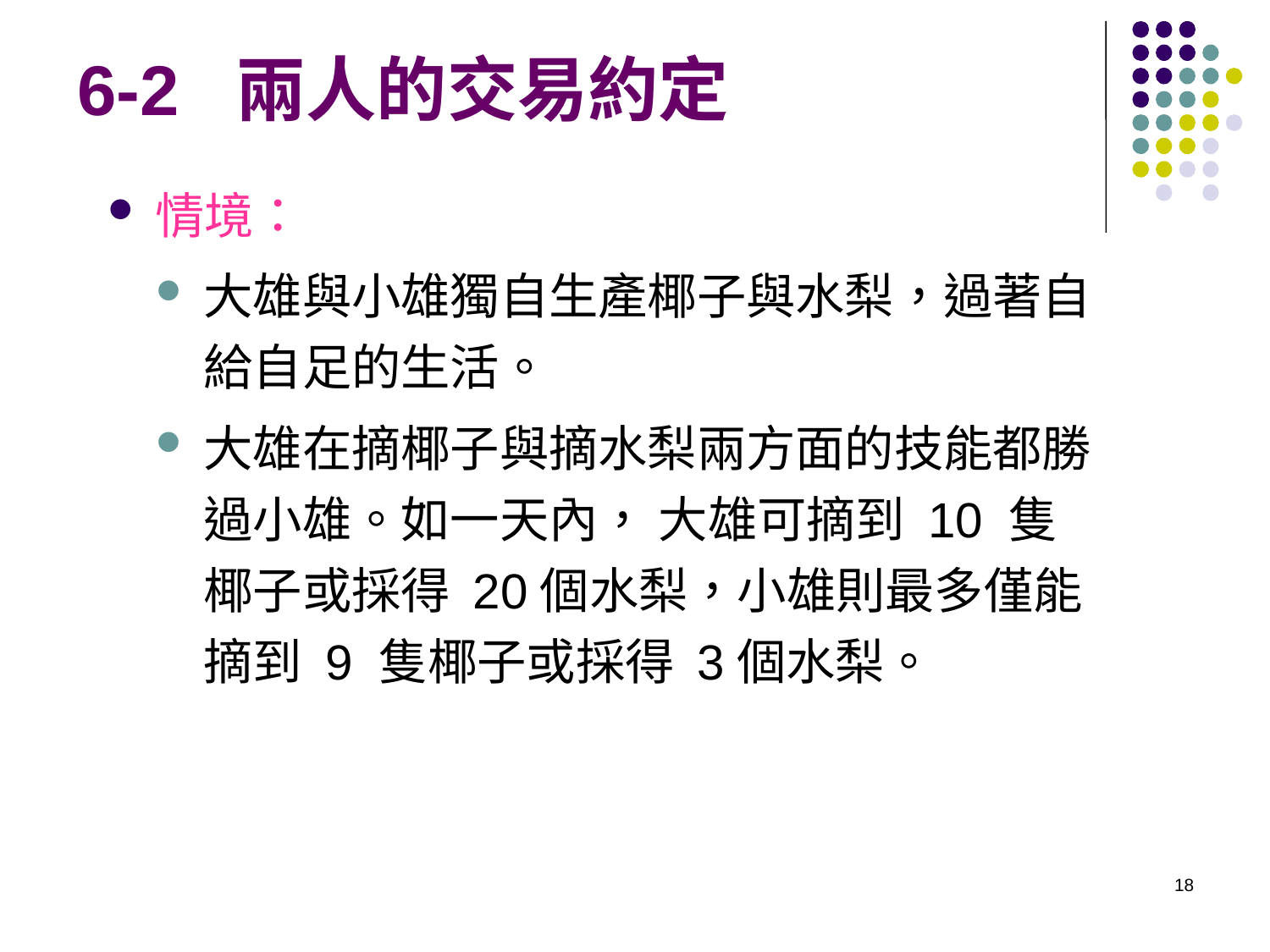

# 6-2  兩人的交易約定
情境：
大雄與小雄獨自生產椰子與水梨，過著自給自足的生活。
大雄在摘椰子與摘水梨兩方面的技能都勝過小雄。如一天內， 大雄可摘到 10 隻椰子或採得 20個水梨，小雄則最多僅能摘到 9 隻椰子或採得 3個水梨。
18